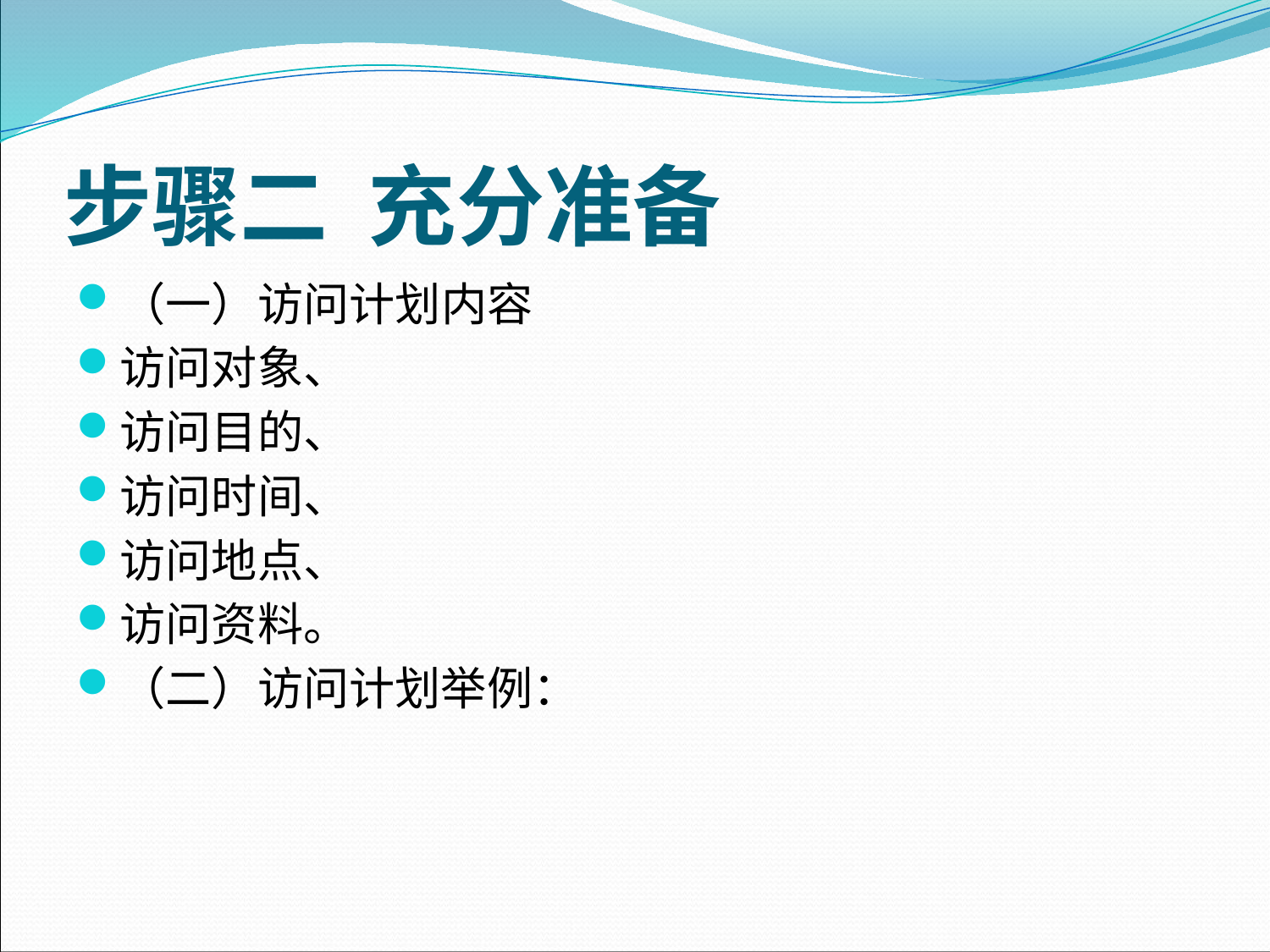

# 步骤二  充分准备
（一）访问计划内容
访问对象、
访问目的、
访问时间、
访问地点、
访问资料。
（二）访问计划举例：